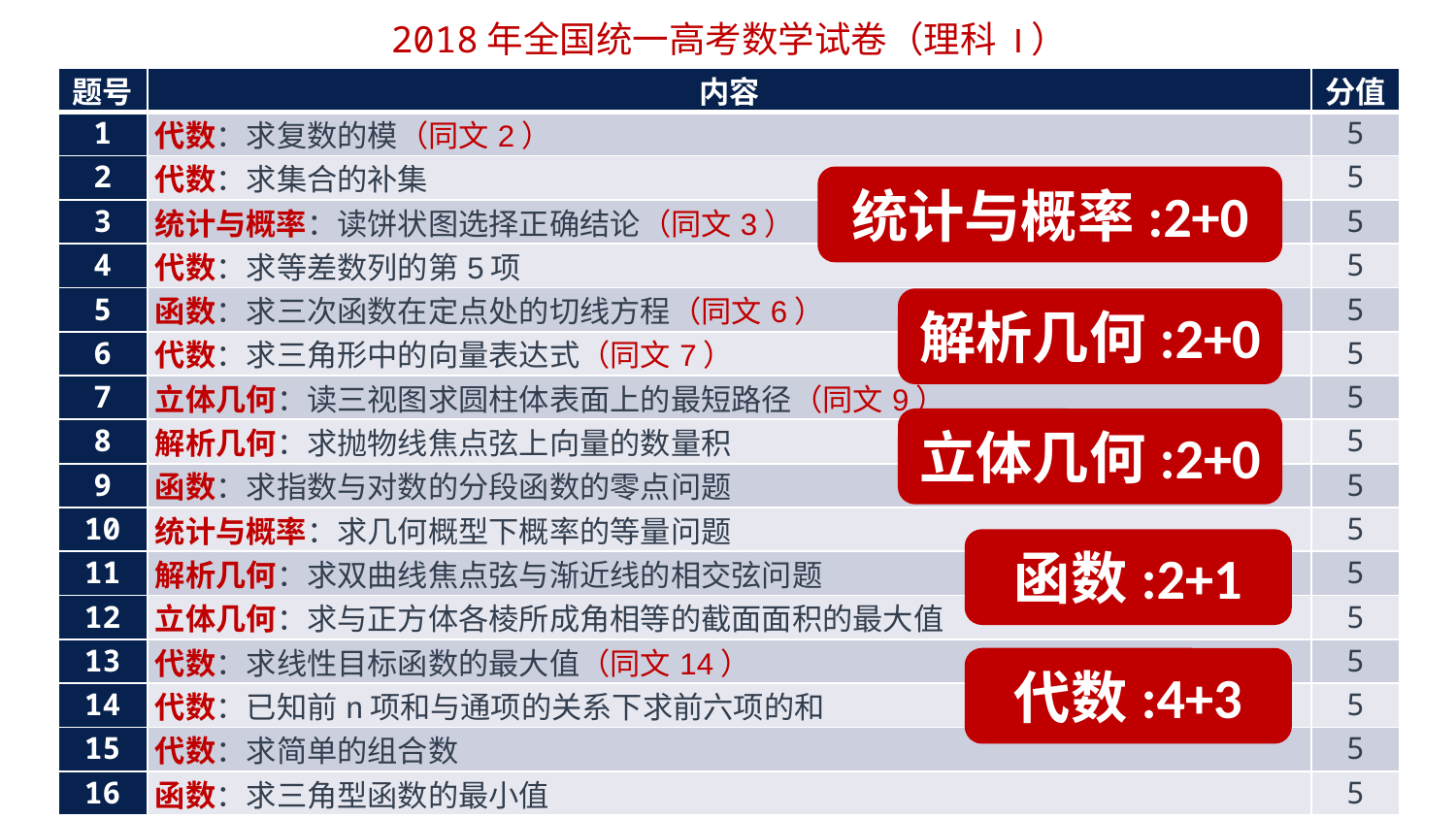

2018年全国统一高考数学试卷（理科 І）
| 题号 | 内容 | 分值 |
| --- | --- | --- |
| 1 | 代数：求复数的模（同文2） | 5 |
| 2 | 代数：求集合的补集 | 5 |
| 3 | 统计与概率：读饼状图选择正确结论（同文3） | 5 |
| 4 | 代数：求等差数列的第5项 | 5 |
| 5 | 函数：求三次函数在定点处的切线方程（同文6） | 5 |
| 6 | 代数：求三角形中的向量表达式（同文7） | 5 |
| 7 | 立体几何：读三视图求圆柱体表面上的最短路径（同文9） | 5 |
| 8 | 解析几何：求抛物线焦点弦上向量的数量积 | 5 |
| 9 | 函数：求指数与对数的分段函数的零点问题 | 5 |
| 10 | 统计与概率：求几何概型下概率的等量问题 | 5 |
| 11 | 解析几何：求双曲线焦点弦与渐近线的相交弦问题 | 5 |
| 12 | 立体几何：求与正方体各棱所成角相等的截面面积的最大值 | 5 |
| 13 | 代数：求线性目标函数的最大值（同文14） | 5 |
| 14 | 代数：已知前n项和与通项的关系下求前六项的和 | 5 |
| 15 | 代数：求简单的组合数 | 5 |
| 16 | 函数：求三角型函数的最小值 | 5 |
统计与概率:2+0
解析几何:2+0
立体几何:2+0
函数:2+1
代数:4+3